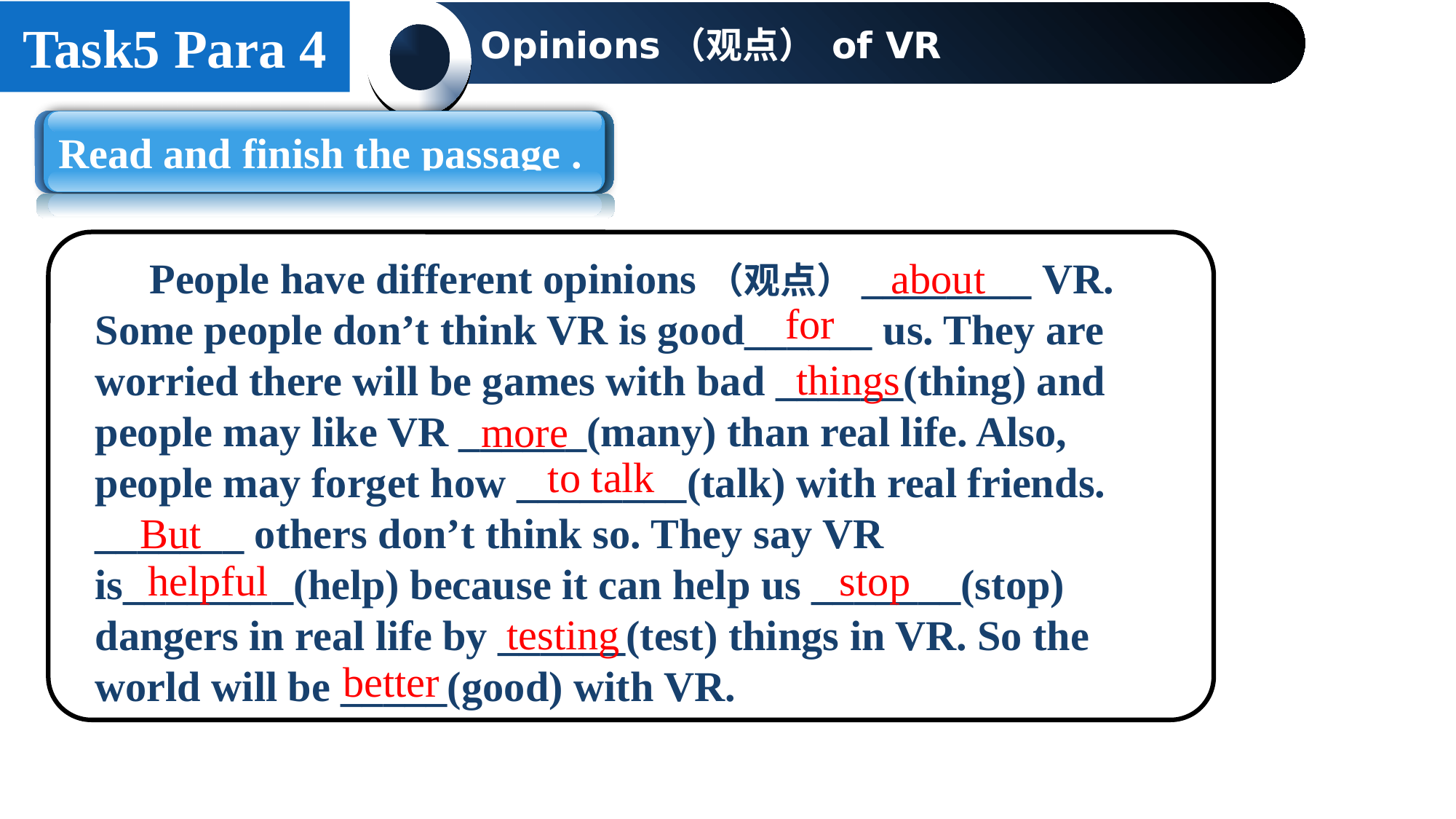

Task5 Para 4
Opinions（观点） of VR

Read and finish the passage .

People have different opinions（观点）________ VR. Some people don’t think VR is good______ us. They are worried there will be games with bad ______(thing) and people may like VR ______(many) than real life. Also, people may forget how ________(talk) with real friends. _______ others don’t think so. They say VR is________(help) because it can help us _______(stop) dangers in real life by ______(test) things in VR. So the world will be _____(good) with VR.
about
for
things
more
to talk
But
helpful
stop
testing
better